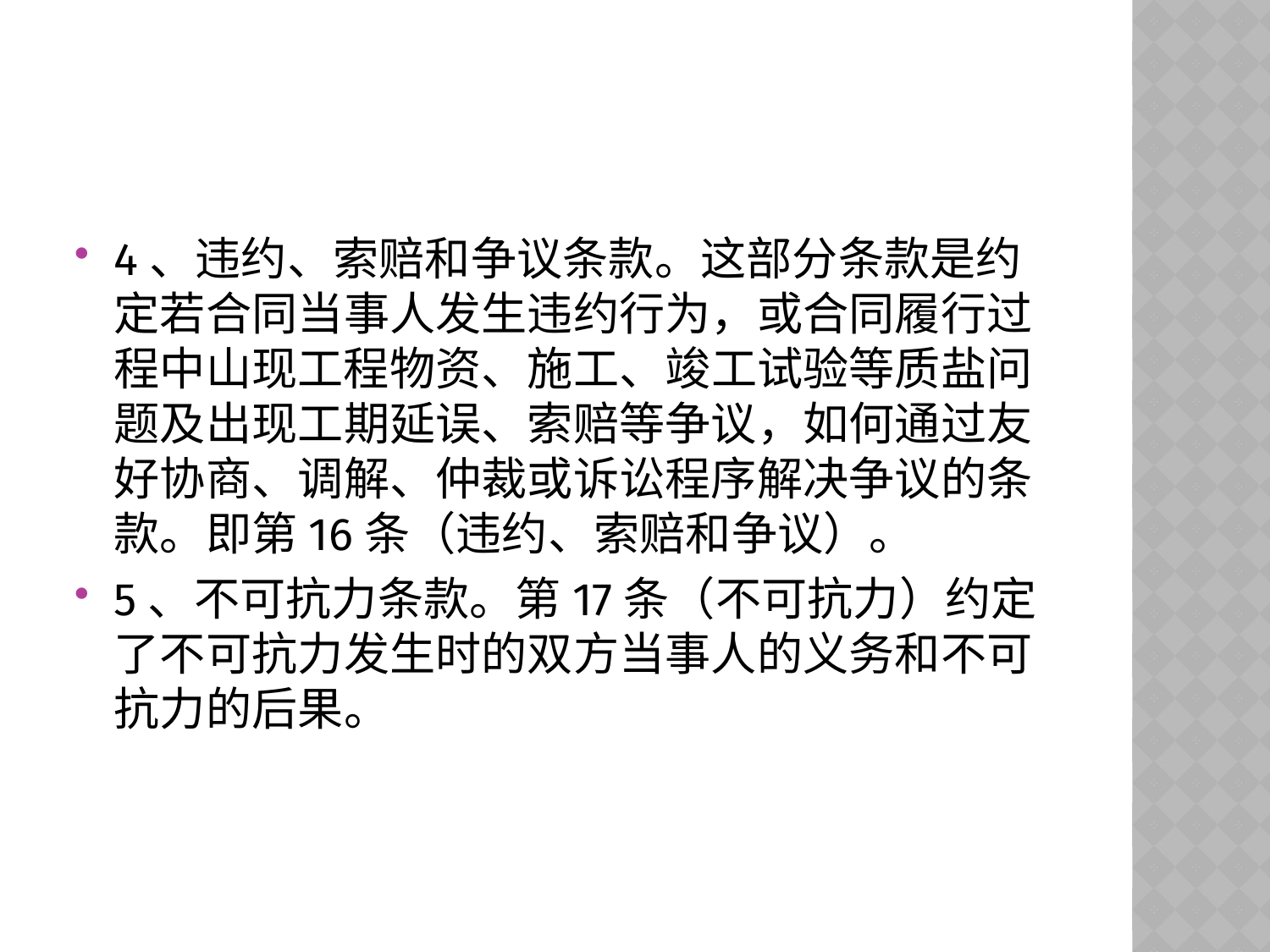

#
4、违约、索赔和争议条款。这部分条款是约定若合同当事人发生违约行为，或合同履行过程中山现工程物资、施工、竣工试验等质盐问题及出现工期延误、索赔等争议，如何通过友好协商、调解、仲裁或诉讼程序解决争议的条款。即第16条（违约、索赔和争议）。
5、不可抗力条款。第17条（不可抗力）约定了不可抗力发生时的双方当事人的义务和不可抗力的后果。